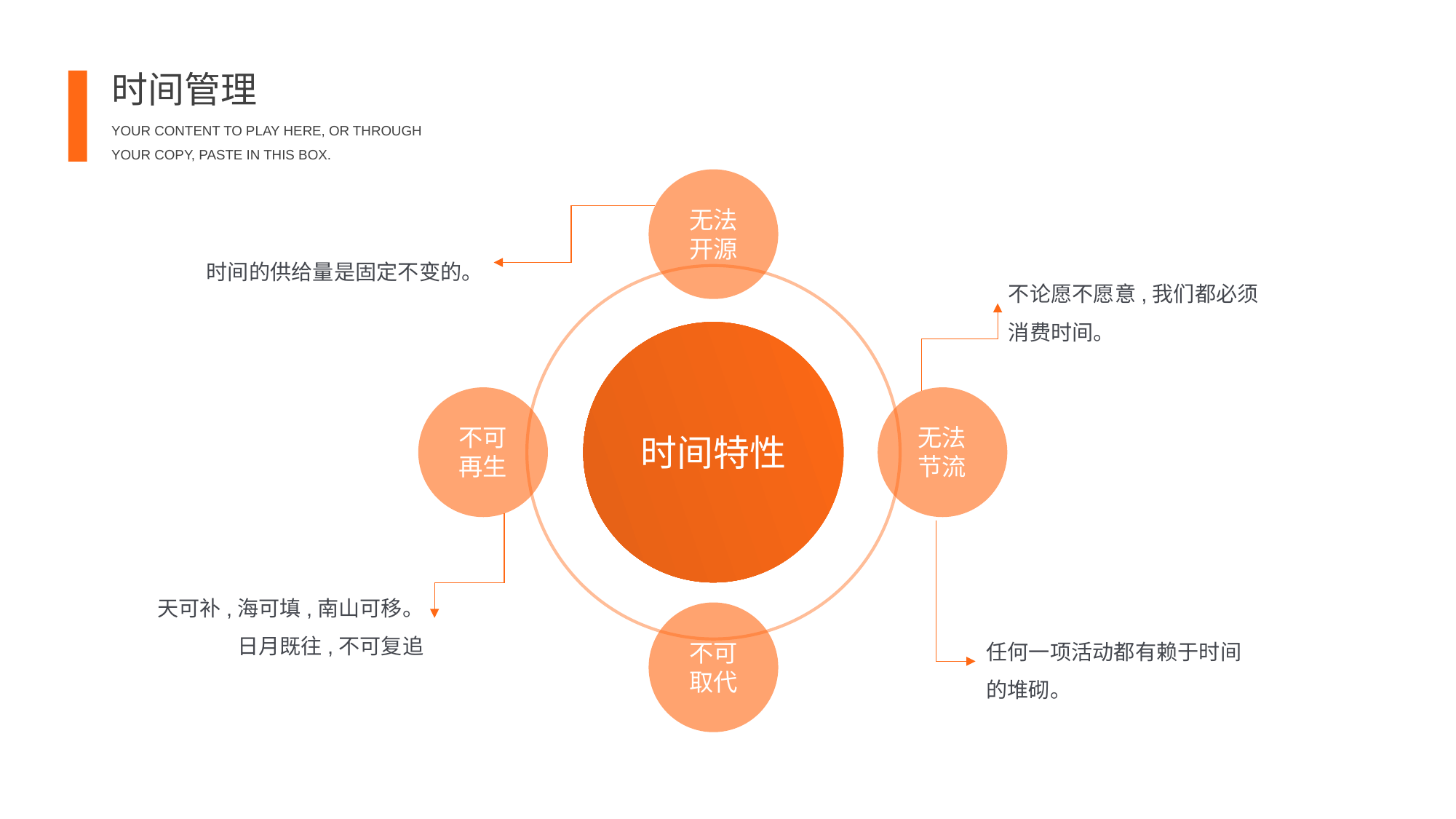

时间管理
YOUR CONTENT TO PLAY HERE, OR THROUGH YOUR COPY, PASTE IN THIS BOX.

无法
开源
时间的供给量是固定不变的。
不论愿不愿意,我们都必须
消费时间。

不可
再生

无法
节流
时间特性
天可补,海可填,南山可移。
日月既往,不可复追

不可
取代
任何一项活动都有赖于时间
的堆砌。